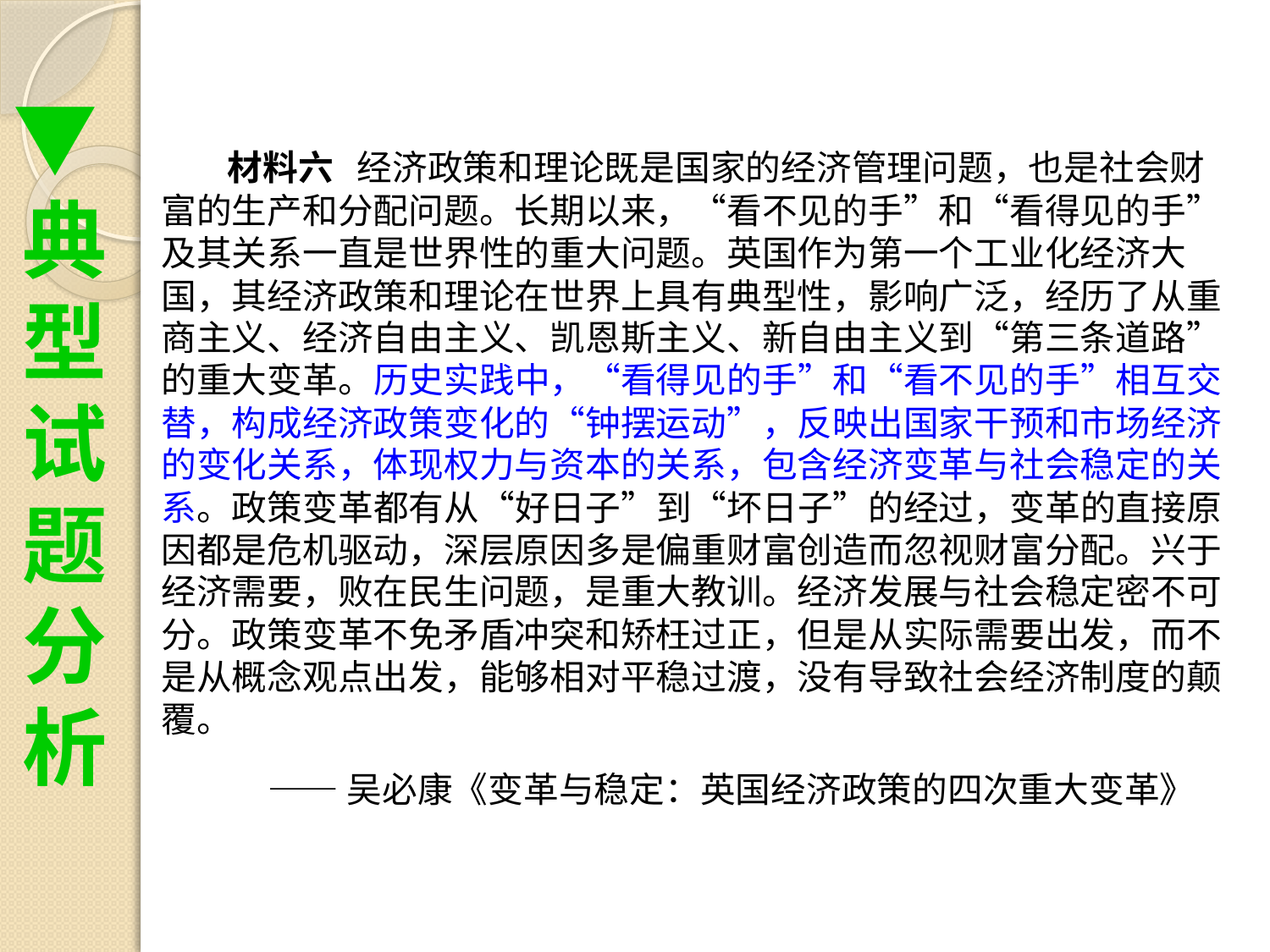

▼典型试题分析
  材料六   经济政策和理论既是国家的经济管理问题，也是社会财富的生产和分配问题。长期以来，“看不见的手”和“看得见的手”及其关系一直是世界性的重大问题。英国作为第一个工业化经济大国，其经济政策和理论在世界上具有典型性，影响广泛，经历了从重商主义、经济自由主义、凯恩斯主义、新自由主义到“第三条道路”的重大变革。历史实践中，“看得见的手”和“看不见的手”相互交替，构成经济政策变化的“钟摆运动”，反映出国家干预和市场经济的变化关系，体现权力与资本的关系，包含经济变革与社会稳定的关系。政策变革都有从“好日子”到“坏日子”的经过，变革的直接原因都是危机驱动，深层原因多是偏重财富创造而忽视财富分配。兴于经济需要，败在民生问题，是重大教训。经济发展与社会稳定密不可分。政策变革不免矛盾冲突和矫枉过正，但是从实际需要出发，而不是从概念观点出发，能够相对平稳过渡，没有导致社会经济制度的颠覆。
 ——吴必康《变革与稳定：英国经济政策的四次重大变革》